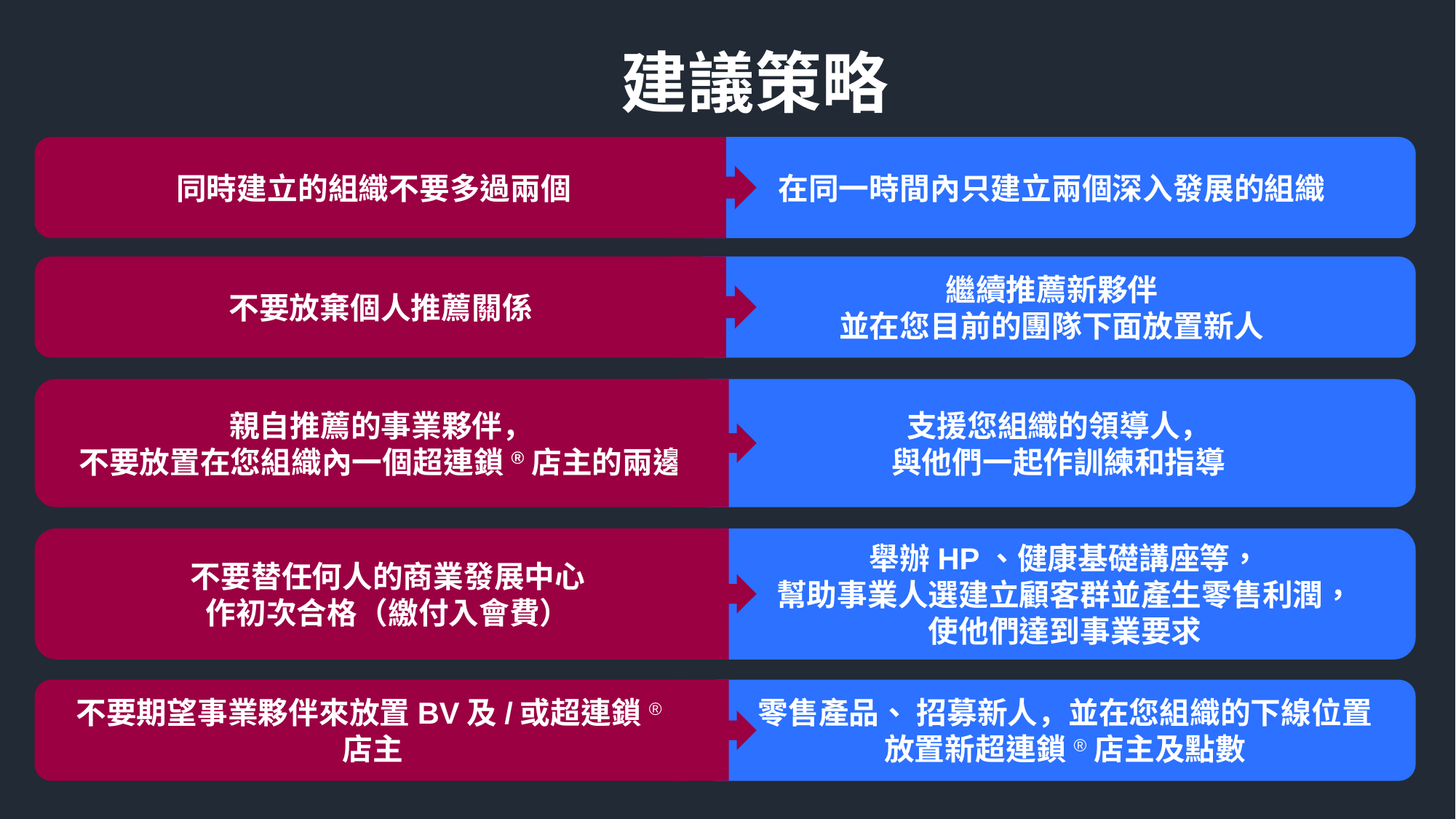

建議策略
同時建立的組織不要多過兩個

在同一時間內只建立兩個深入發展的組織
不要放棄個人推薦關係

繼續推薦新夥伴
並在您目前的團隊下面放置新人
親自推薦的事業夥伴，
不要放置在您組織內一個超連鎖®店主的兩邊

支援您組織的領導人，
與他們一起作訓練和指導

不要替任何人的商業發展中心
作初次合格（繳付入會費）
舉辦HP、健康基礎講座等，
幫助事業人選建立顧客群並產生零售利潤，
使他們達到事業要求
不要期望事業夥伴來放置BV及/或超連鎖®店主
零售產品、 招募新人，並在您組織的下線位置
放置新超連鎖®店主及點數